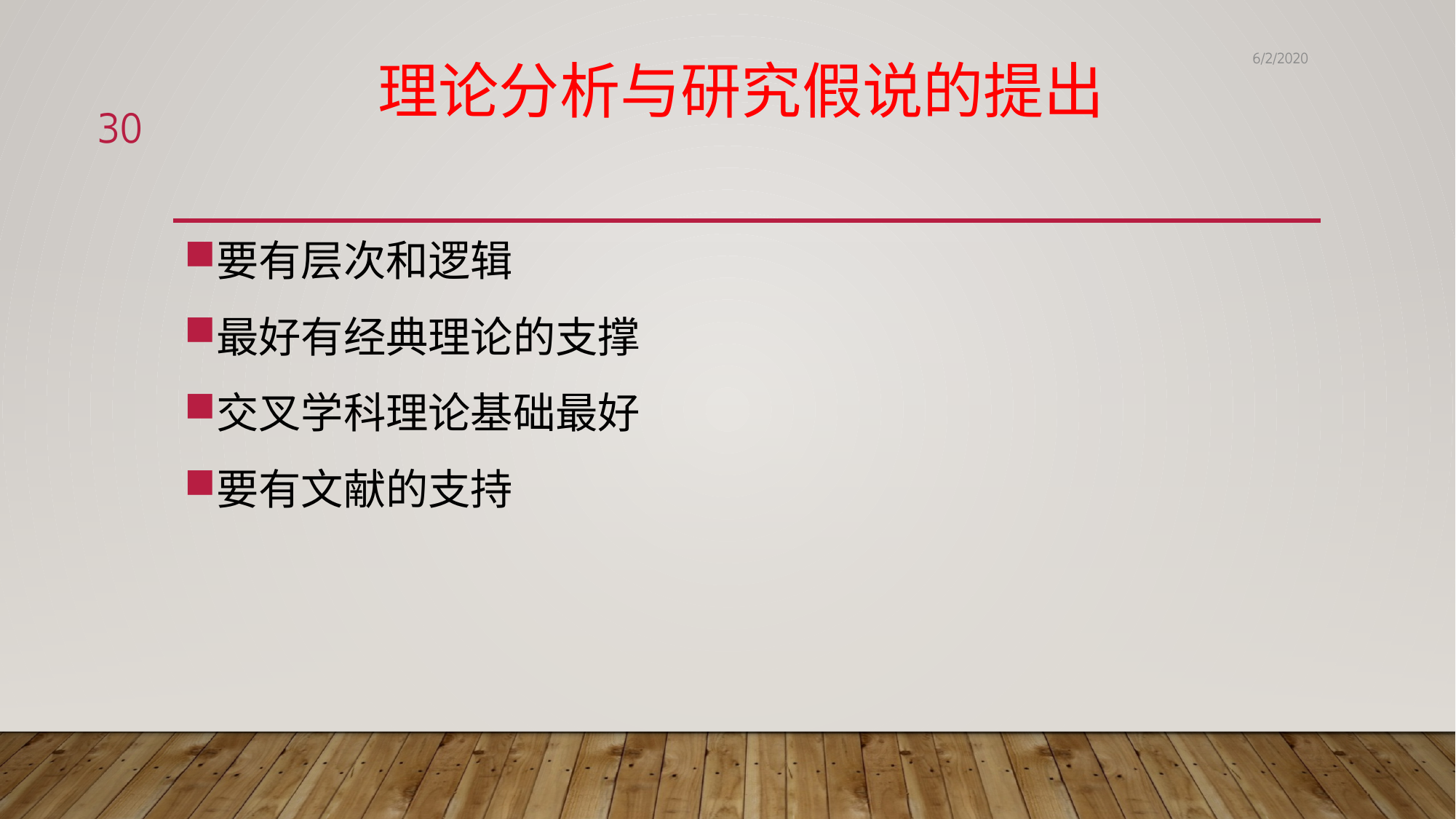

6/2/2020
# 理论分析与研究假说的提出
30
要有层次和逻辑
最好有经典理论的支撑
交叉学科理论基础最好
要有文献的支持